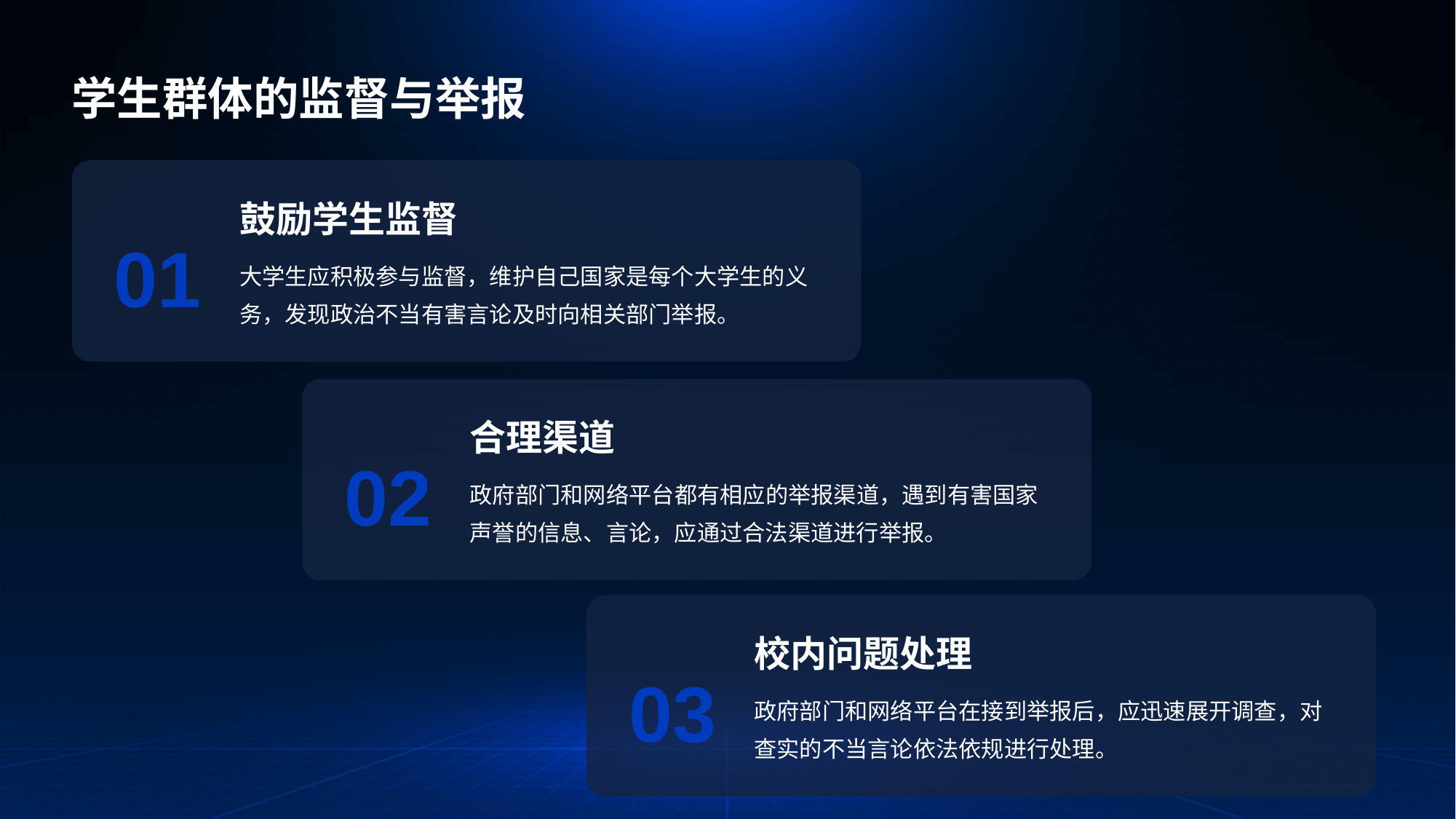

学生群体的监督与举报

鼓励学生监督
01
大学生应积极参与监督，维护自己国家是每个大学生的义务，发现政治不当有害言论及时向相关部门举报。

合理渠道
02
政府部门和网络平台都有相应的举报渠道，遇到有害国家声誉的信息、言论，应通过合法渠道进行举报。

校内问题处理
03
政府部门和网络平台在接到举报后，应迅速展开调查，对查实的不当言论依法依规进行处理。